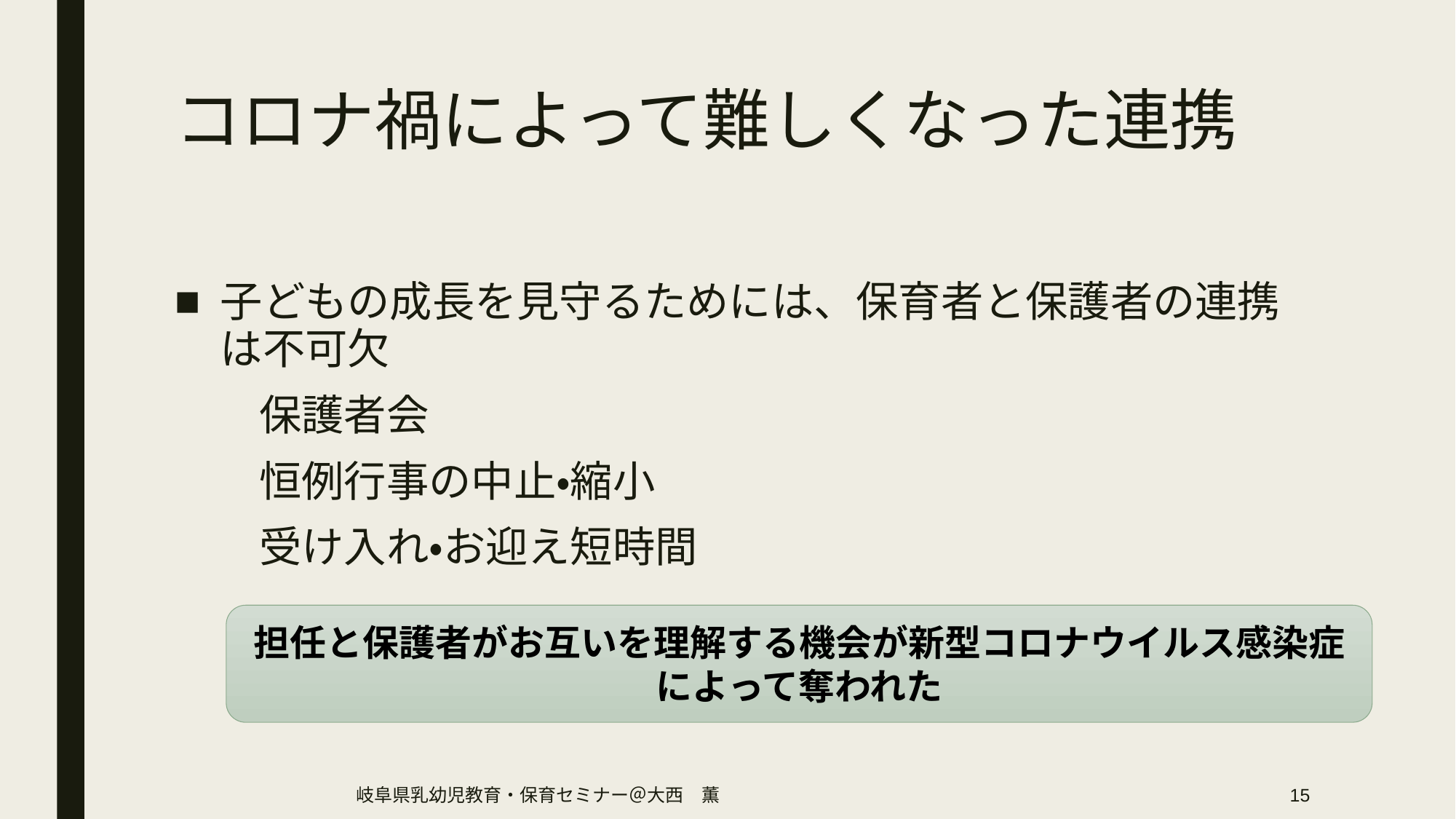

# コロナ禍によって難しくなった連携
子どもの成長を見守るためには、保育者と保護者の連携は不可欠
　　保護者会
　　恒例行事の中止・縮小
　　受け入れ・お迎え短時間

担任と保護者がお互いを理解する機会が新型コロナウイルス感染症によって奪われた
岐阜県乳幼児教育・保育セミナー＠大西　薫
15